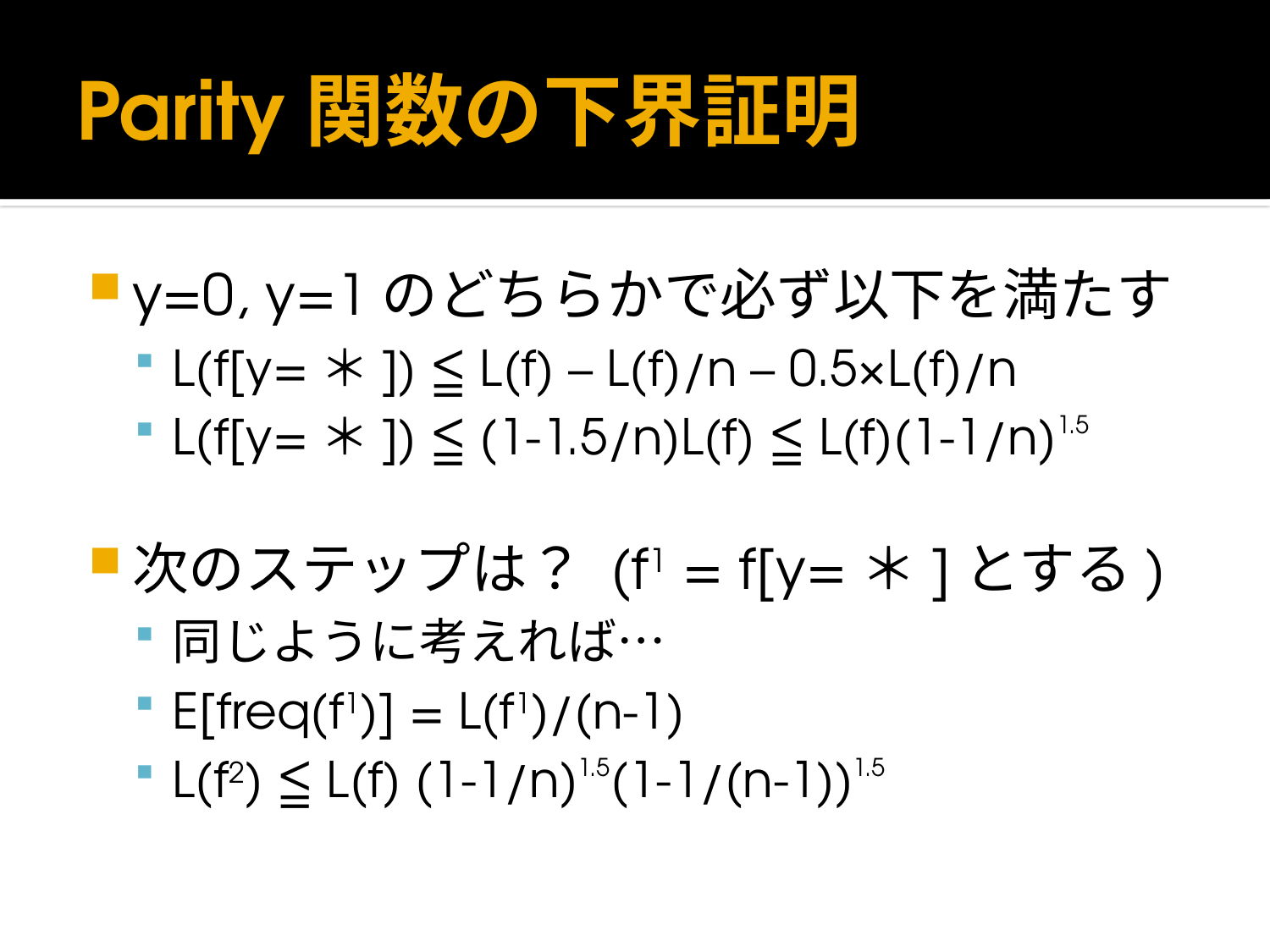

# Parity関数の下界証明
y=0, y=1のどちらかで必ず以下を満たす
L(f[y=＊]) ≦ L(f) – L(f)/n – 0.5×L(f)/n
L(f[y=＊]) ≦ (1-1.5/n)L(f) ≦ L(f)(1-1/n)1.5

次のステップは？ (f1 = f[y=＊]とする)
同じように考えれば…
E[freq(f1)] = L(f1)/(n-1)
L(f2) ≦ L(f) (1-1/n)1.5(1-1/(n-1))1.5